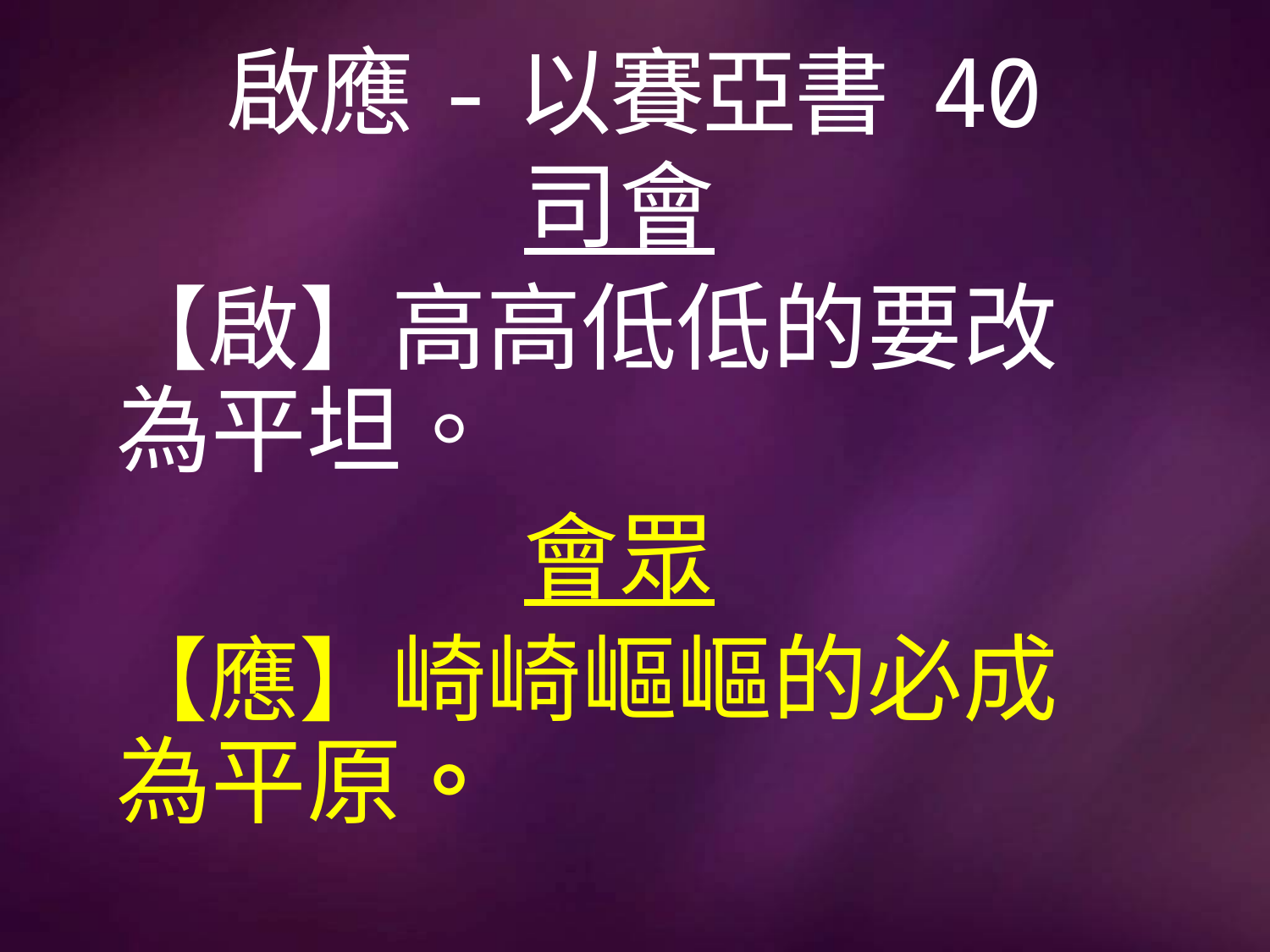

# 啟應-以賽亞書 40
司會
【啟】高高低低的要改為平坦。

會眾
【應】崎崎嶇嶇的必成為平原。